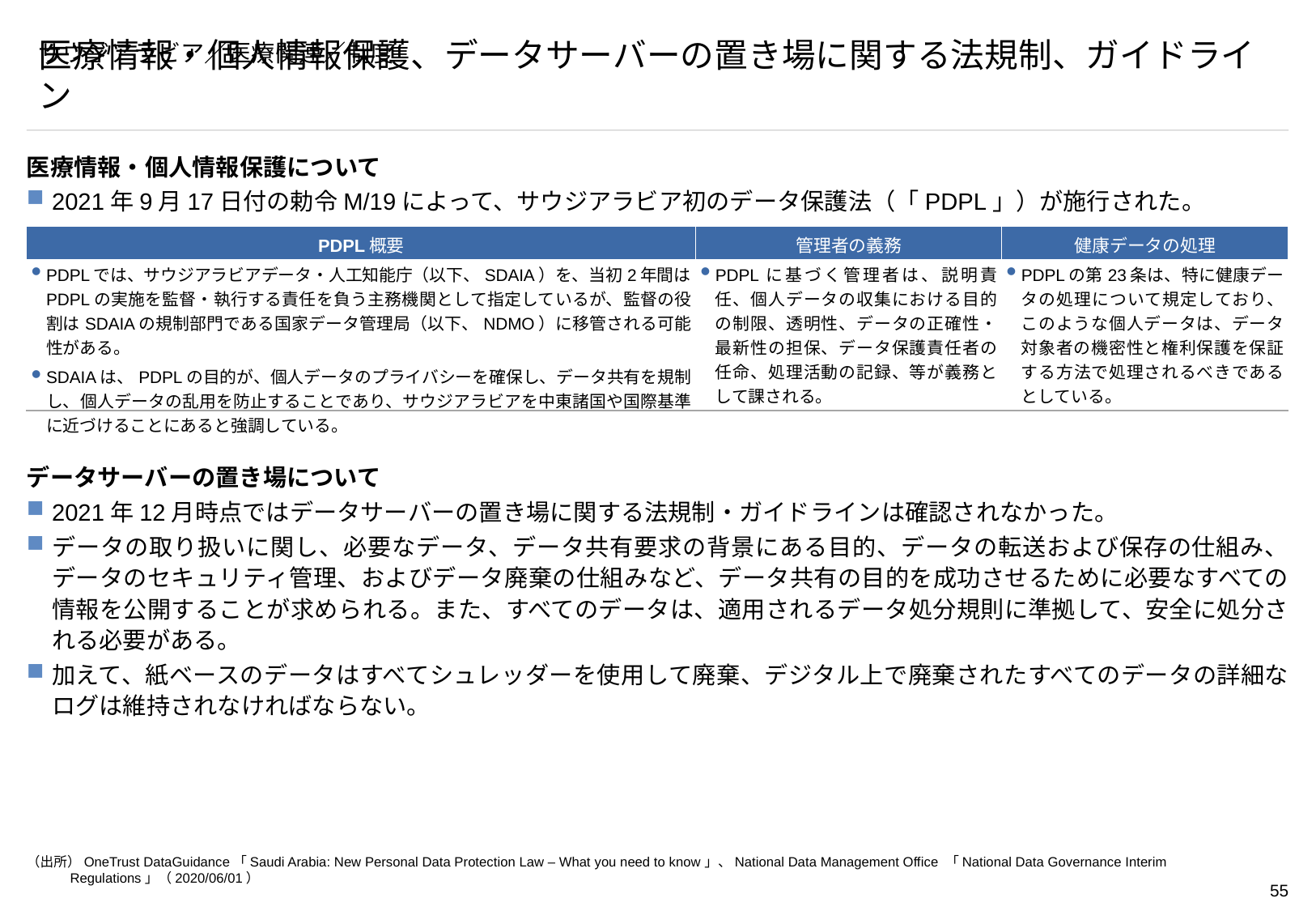

# サウジアラビア／医療関連／制度
医療情報・個人情報保護、データサーバーの置き場に関する法規制、ガイドライン
医療情報・個人情報保護について
2021年9月17日付の勅令M/19によって、サウジアラビア初のデータ保護法（「PDPL」）が施行された。

データサーバーの置き場について
2021年12月時点ではデータサーバーの置き場に関する法規制・ガイドラインは確認されなかった。
データの取り扱いに関し、必要なデータ、データ共有要求の背景にある目的、データの転送および保存の仕組み、データのセキュリティ管理、およびデータ廃棄の仕組みなど、データ共有の目的を成功させるために必要なすべての情報を公開することが求められる。また、すべてのデータは、適用されるデータ処分規則に準拠して、安全に処分される必要がある。
加えて、紙ベースのデータはすべてシュレッダーを使用して廃棄、デジタル上で廃棄されたすべてのデータの詳細なログは維持されなければならない。
| PDPL概要 | 管理者の義務 | 健康データの処理 |
| --- | --- | --- |
| PDPLでは、サウジアラビアデータ・人工知能庁（以下、SDAIA）を、当初2年間はPDPLの実施を監督・執行する責任を負う主務機関として指定しているが、監督の役割はSDAIAの規制部門である国家データ管理局（以下、NDMO）に移管される可能性がある。 SDAIAは、PDPLの目的が、個人データのプライバシーを確保し、データ共有を規制し、個人データの乱用を防止することであり、サウジアラビアを中東諸国や国際基準に近づけることにあると強調している。 | PDPLに基づく管理者は、説明責任、個人データの収集における目的の制限、透明性、データの正確性・最新性の担保、データ保護責任者の任命、処理活動の記録、等が義務として課される。 | PDPLの第23条は、特に健康データの処理について規定しており、このような個人データは、データ対象者の機密性と権利保護を保証する方法で処理されるべきであるとしている。 |
（出所）OneTrust DataGuidance「Saudi Arabia: New Personal Data Protection Law – What you need to know」、National Data Management Office 「National Data Governance Interim Regulations」（2020/06/01）